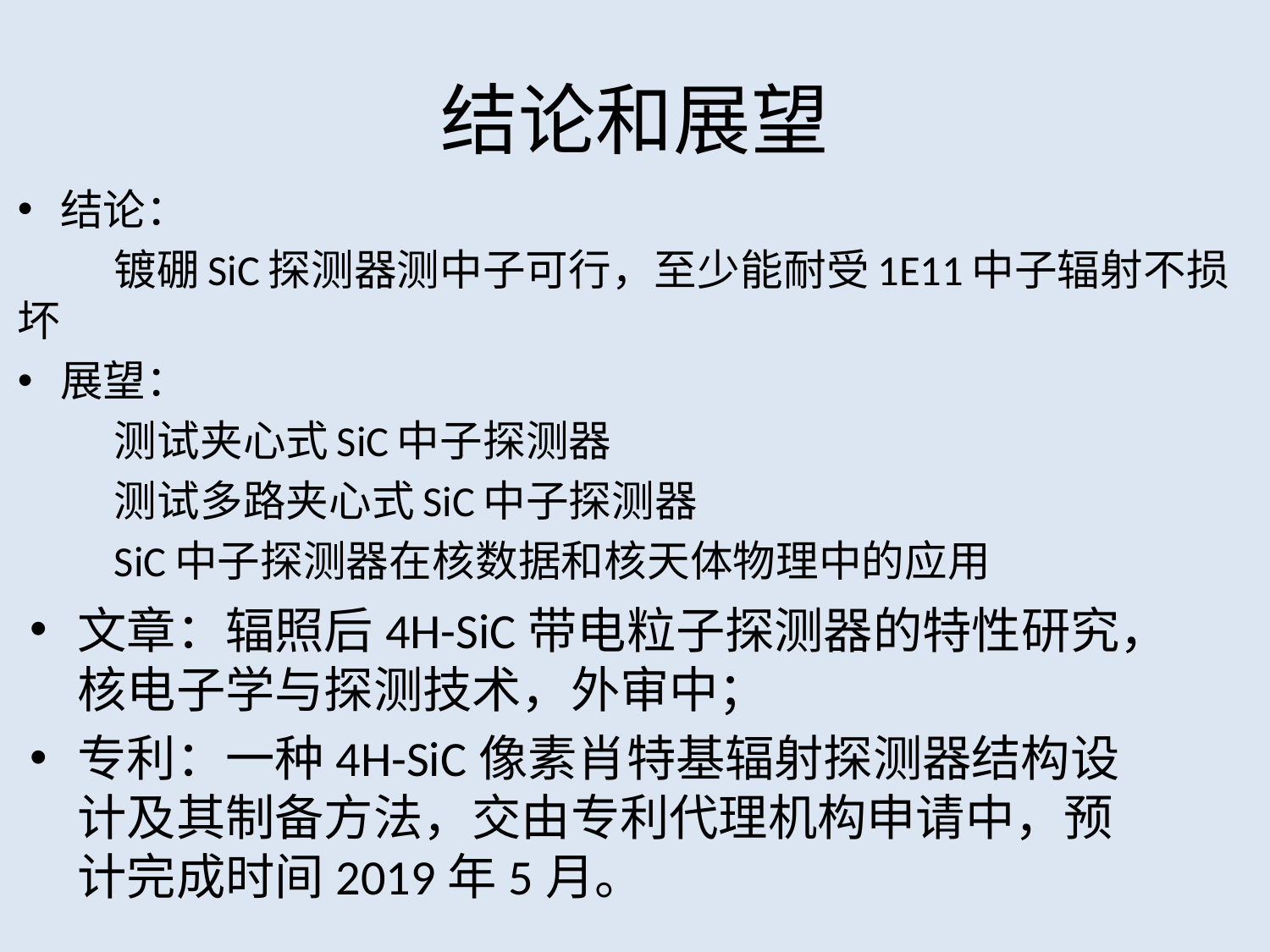

# 结论和展望
结论：
	镀硼SiC探测器测中子可行，至少能耐受1E11中子辐射不损坏
展望：
	测试夹心式SiC中子探测器
	测试多路夹心式SiC中子探测器
	SiC中子探测器在核数据和核天体物理中的应用

文章：辐照后4H-SiC带电粒子探测器的特性研究，核电子学与探测技术，外审中；
专利：一种4H-SiC像素肖特基辐射探测器结构设计及其制备方法，交由专利代理机构申请中，预计完成时间2019年5月。